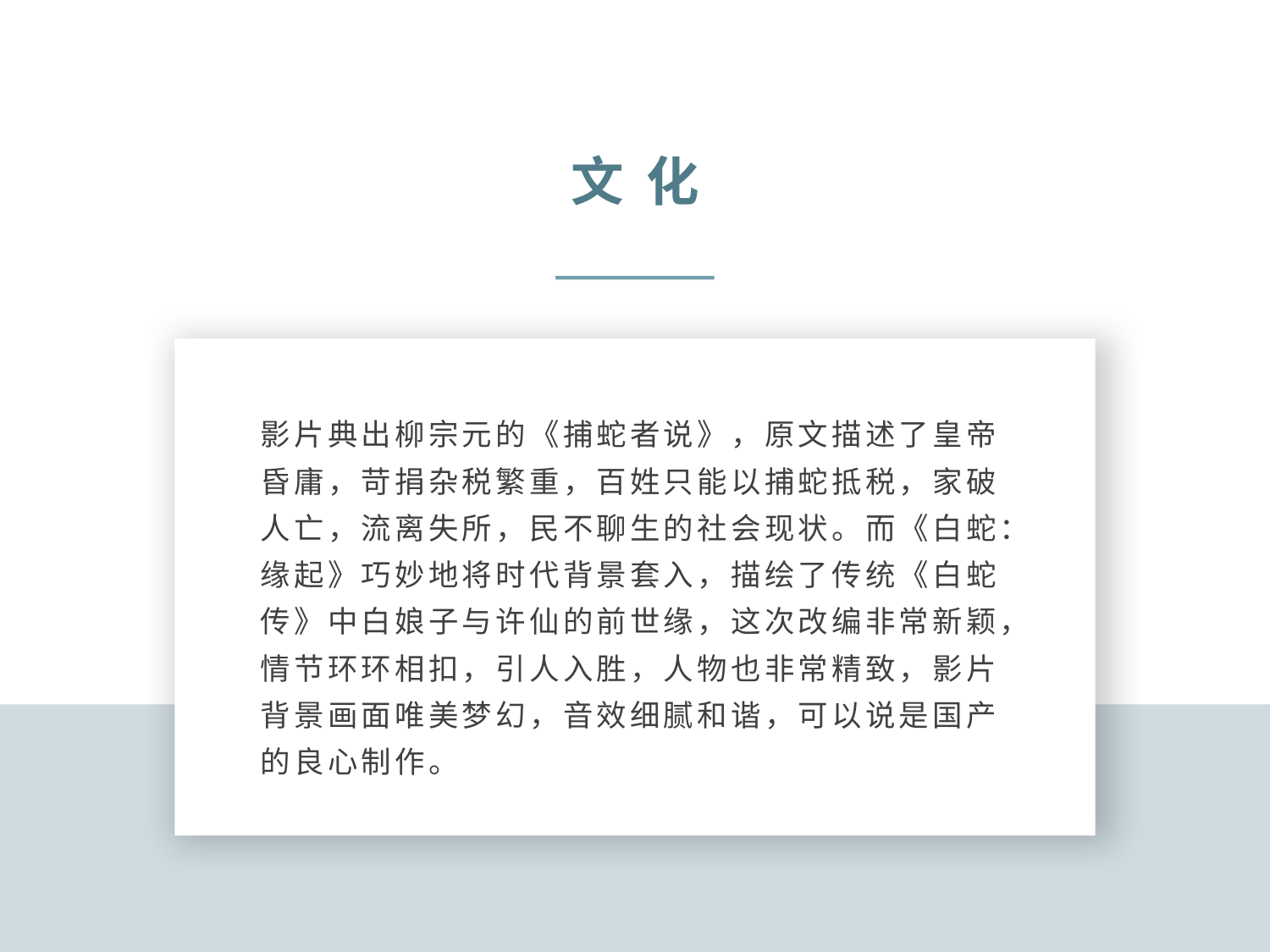

文 化

影片典出柳宗元的《捕蛇者说》，原文描述了皇帝昏庸，苛捐杂税繁重，百姓只能以捕蛇抵税，家破人亡，流离失所，民不聊生的社会现状。而《白蛇：缘起》巧妙地将时代背景套入，描绘了传统《白蛇传》中白娘子与许仙的前世缘，这次改编非常新颖，情节环环相扣，引人入胜，人物也非常精致，影片背景画面唯美梦幻，音效细腻和谐，可以说是国产的良心制作。